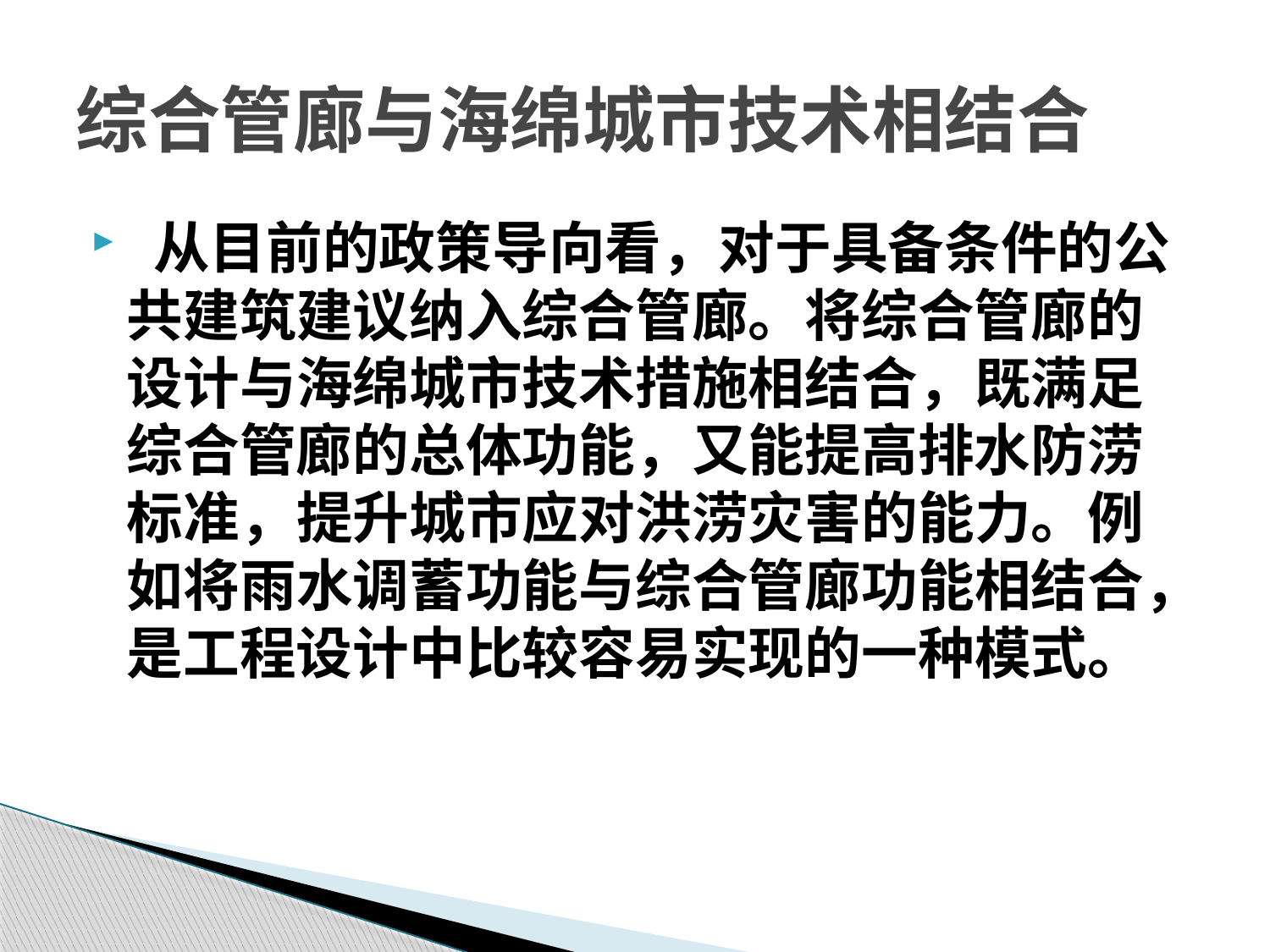

# 综合管廊与海绵城市技术相结合
 从目前的政策导向看，对于具备条件的公共建筑建议纳入综合管廊。将综合管廊的设计与海绵城市技术措施相结合，既满足综合管廊的总体功能，又能提高排水防涝标准，提升城市应对洪涝灾害的能力。例如将雨水调蓄功能与综合管廊功能相结合，是工程设计中比较容易实现的一种模式。